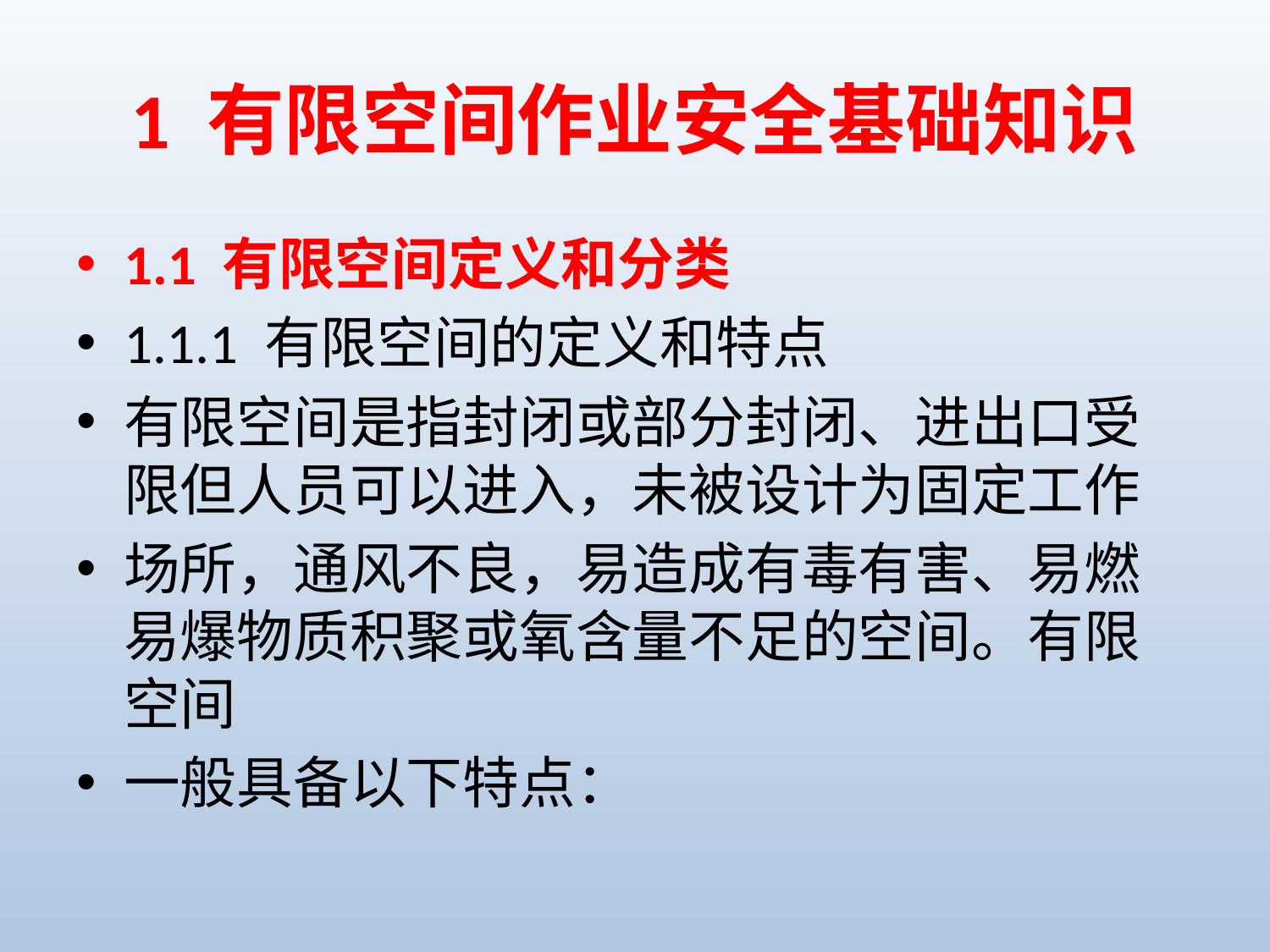

# 1 有限空间作业安全基础知识
1.1 有限空间定义和分类
1.1.1 有限空间的定义和特点
有限空间是指封闭或部分封闭、进出口受限但人员可以进入，未被设计为固定工作
场所，通风不良，易造成有毒有害、易燃易爆物质积聚或氧含量不足的空间。有限空间
一般具备以下特点：